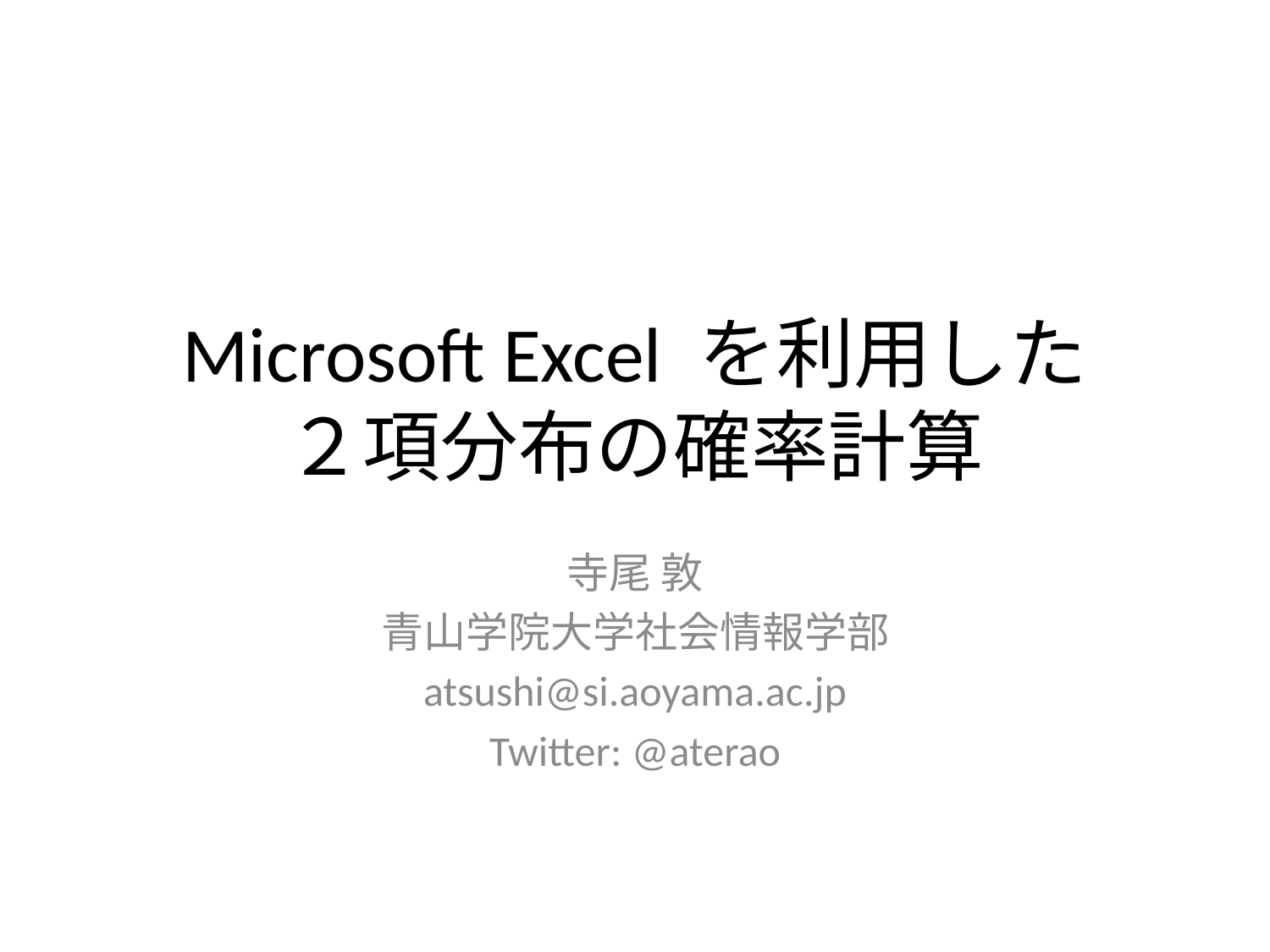

# Microsoft Excel を利用した ２項分布の確率計算
寺尾 敦
青山学院大学社会情報学部
atsushi@si.aoyama.ac.jp
Twitter: @aterao